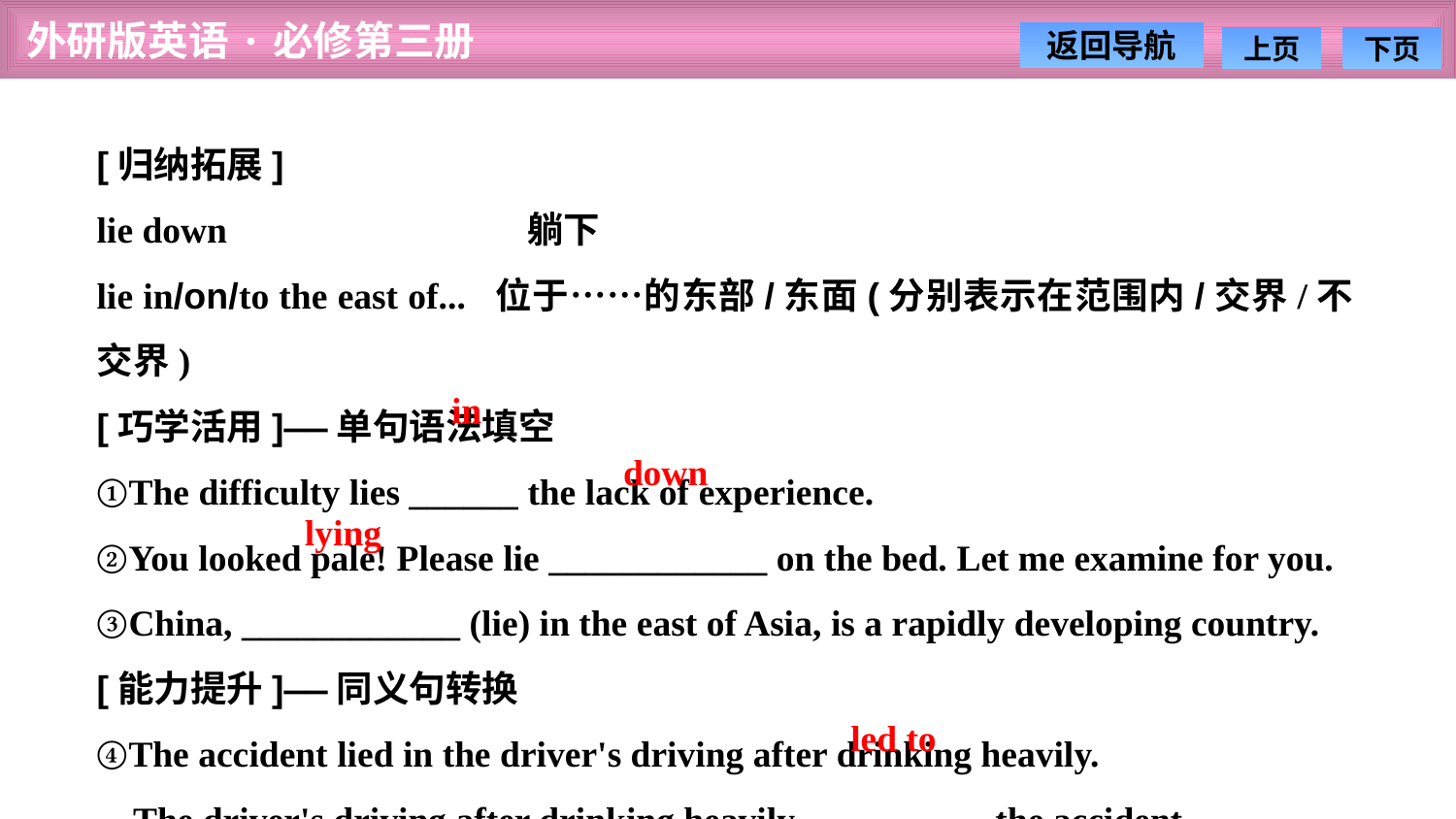

[归纳拓展]
lie down　　　　　　　　躺下
lie in/on/to the east of...  位于……的东部/东面(分别表示在范围内/交界/不交界)
[巧学活用]——单句语法填空
①The difficulty lies ______ the lack of experience.
②You looked pale! Please lie ____________ on the bed. Let me examine for you.
③China, ____________ (lie) in the east of Asia, is a rapidly developing country.
[能力提升]——同义句转换
④The accident lied in the driver's driving after drinking heavily.
→The driver's driving after drinking heavily __________ the accident.
in
down
lying
led to